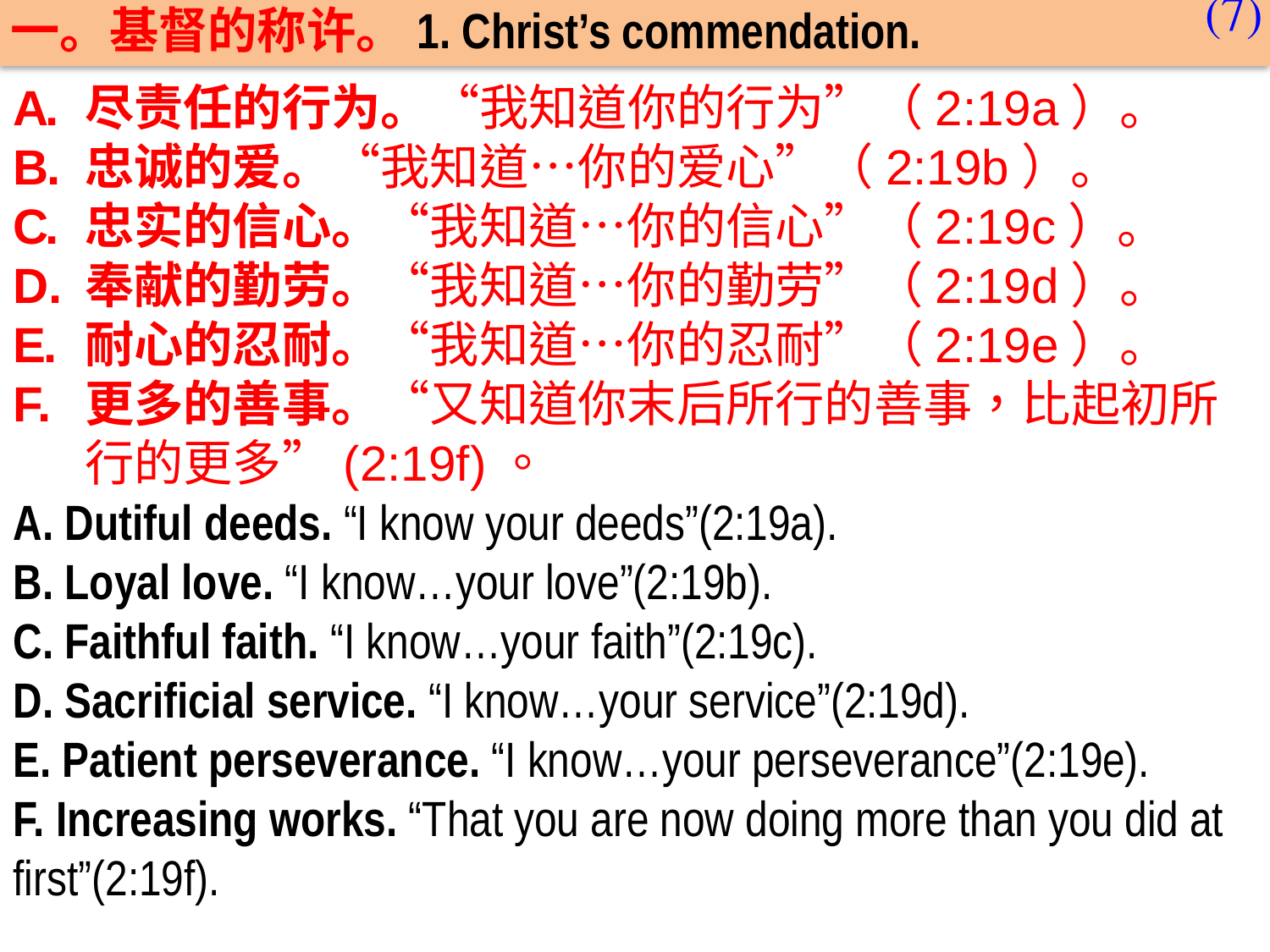

(7)
一。基督的称许。1. Christ’s commendation.

尽责任的行为。“我知道你的行为”（2:19a）。
忠诚的爱。“我知道…你的爱心”（2:19b）。
忠实的信心。“我知道…你的信心”（2:19c）。
奉献的勤劳。“我知道…你的勤劳”（2:19d）。
耐心的忍耐。“我知道…你的忍耐”（2:19e）。
更多的善事。“又知道你末后所行的善事，比起初所行的更多”(2:19f)。
A. Dutiful deeds. “I know your deeds”(2:19a).
B. Loyal love. “I know…your love”(2:19b).
C. Faithful faith. “I know…your faith”(2:19c).
D. Sacrificial service. “I know…your service”(2:19d).
E. Patient perseverance. “I know…your perseverance”(2:19e).
F. Increasing works. “That you are now doing more than you did at first”(2:19f).